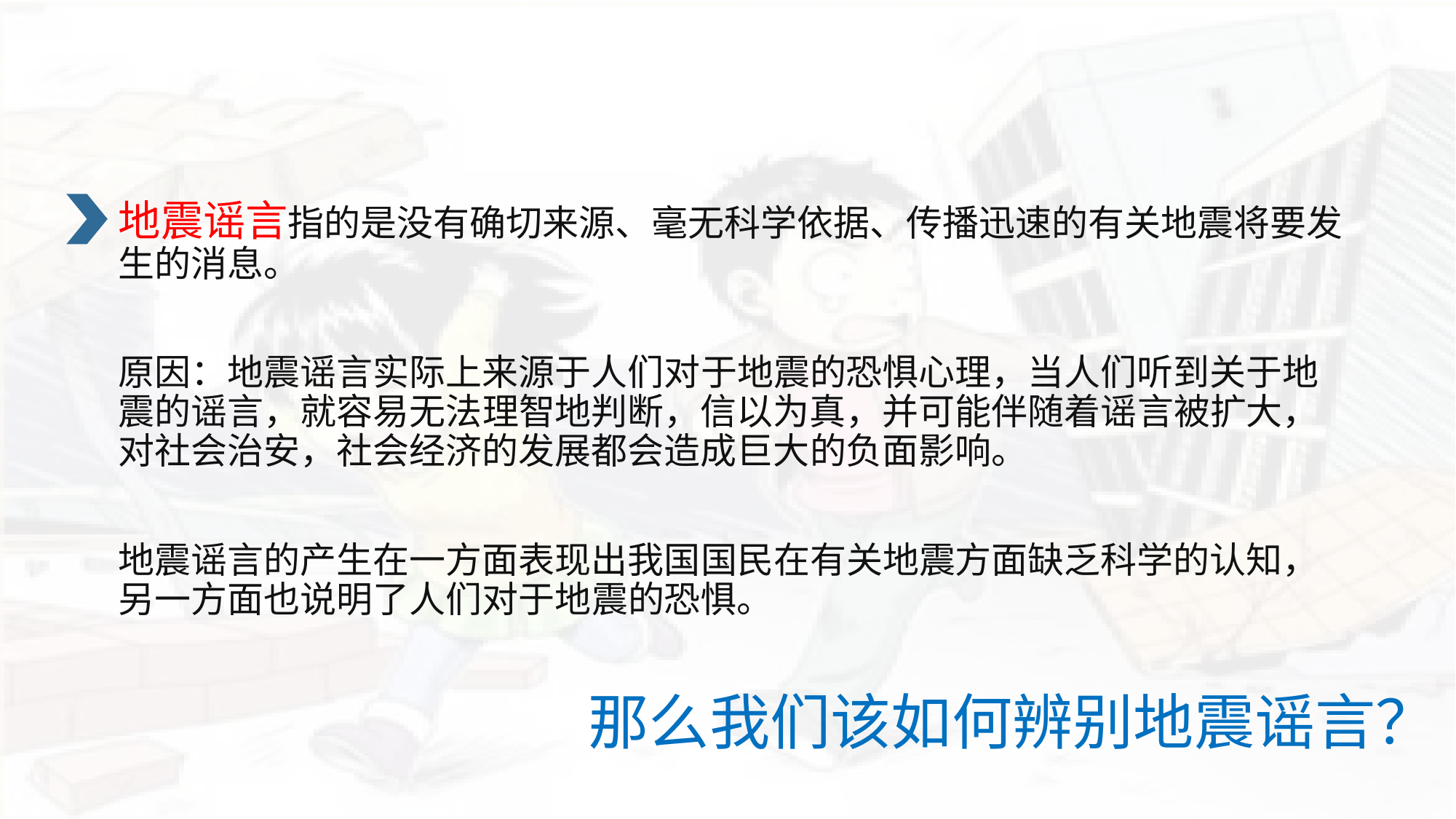

地震谣言指的是没有确切来源、毫无科学依据、传播迅速的有关地震将要发生的消息。

原因：地震谣言实际上来源于人们对于地震的恐惧心理，当人们听到关于地震的谣言，就容易无法理智地判断，信以为真，并可能伴随着谣言被扩大，对社会治安，社会经济的发展都会造成巨大的负面影响。

地震谣言的产生在一方面表现出我国国民在有关地震方面缺乏科学的认知，另一方面也说明了人们对于地震的恐惧。

那么我们该如何辨别地震谣言？